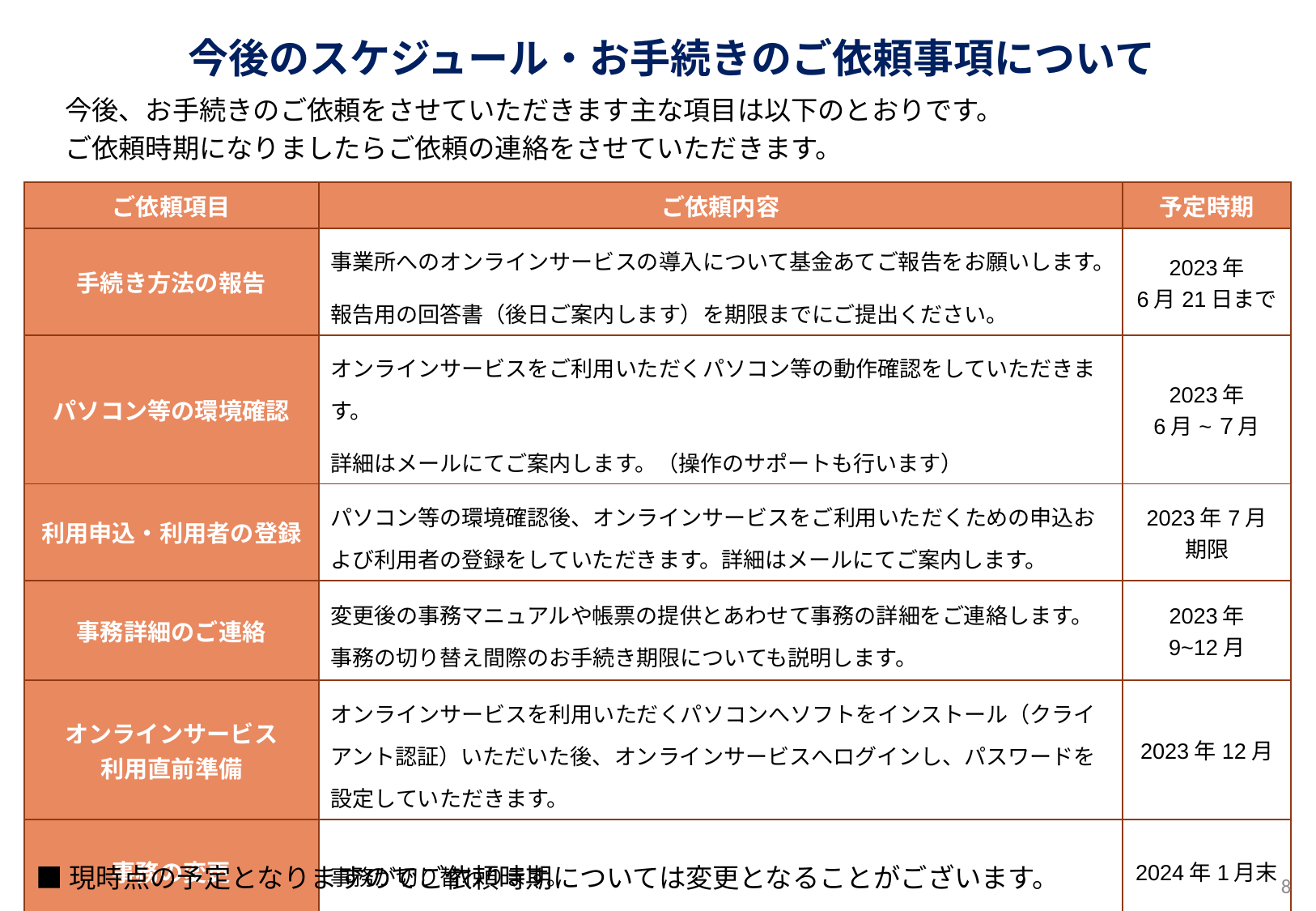

今後のスケジュール・お手続きのご依頼事項について
今後、お手続きのご依頼をさせていただきます主な項目は以下のとおりです。
ご依頼時期になりましたらご依頼の連絡をさせていただきます。

| ご依頼項目 | ご依頼内容 | 予定時期 |
| --- | --- | --- |
| 手続き方法の報告 | 事業所へのオンラインサービスの導入について基金あてご報告をお願いします。 報告用の回答書（後日ご案内します）を期限までにご提出ください。 | 2023年 6月21日まで |
| パソコン等の環境確認 | オンラインサービスをご利用いただくパソコン等の動作確認をしていただきます。 詳細はメールにてご案内します。（操作のサポートも行います） | 2023年 6月~７月 |
| 利用申込・利用者の登録 | パソコン等の環境確認後、オンラインサービスをご利用いただくための申込および利用者の登録をしていただきます。詳細はメールにてご案内します。 | 2023年7月 期限 |
| 事務詳細のご連絡 | 変更後の事務マニュアルや帳票の提供とあわせて事務の詳細をご連絡します。事務の切り替え間際のお手続き期限についても説明します。 | 2023年 9~12月 |
| オンラインサービス 利用直前準備 | オンラインサービスを利用いただくパソコンへソフトをインストール（クライアント認証）いただいた後、オンラインサービスへログインし、パスワードを設定していただきます。 | 2023年12月 |
| 事務の変更 | 事務が切り替わります。 | 2024年1月末 |
■現時点の予定となりますのでご依頼時期については変更となることがございます。

8